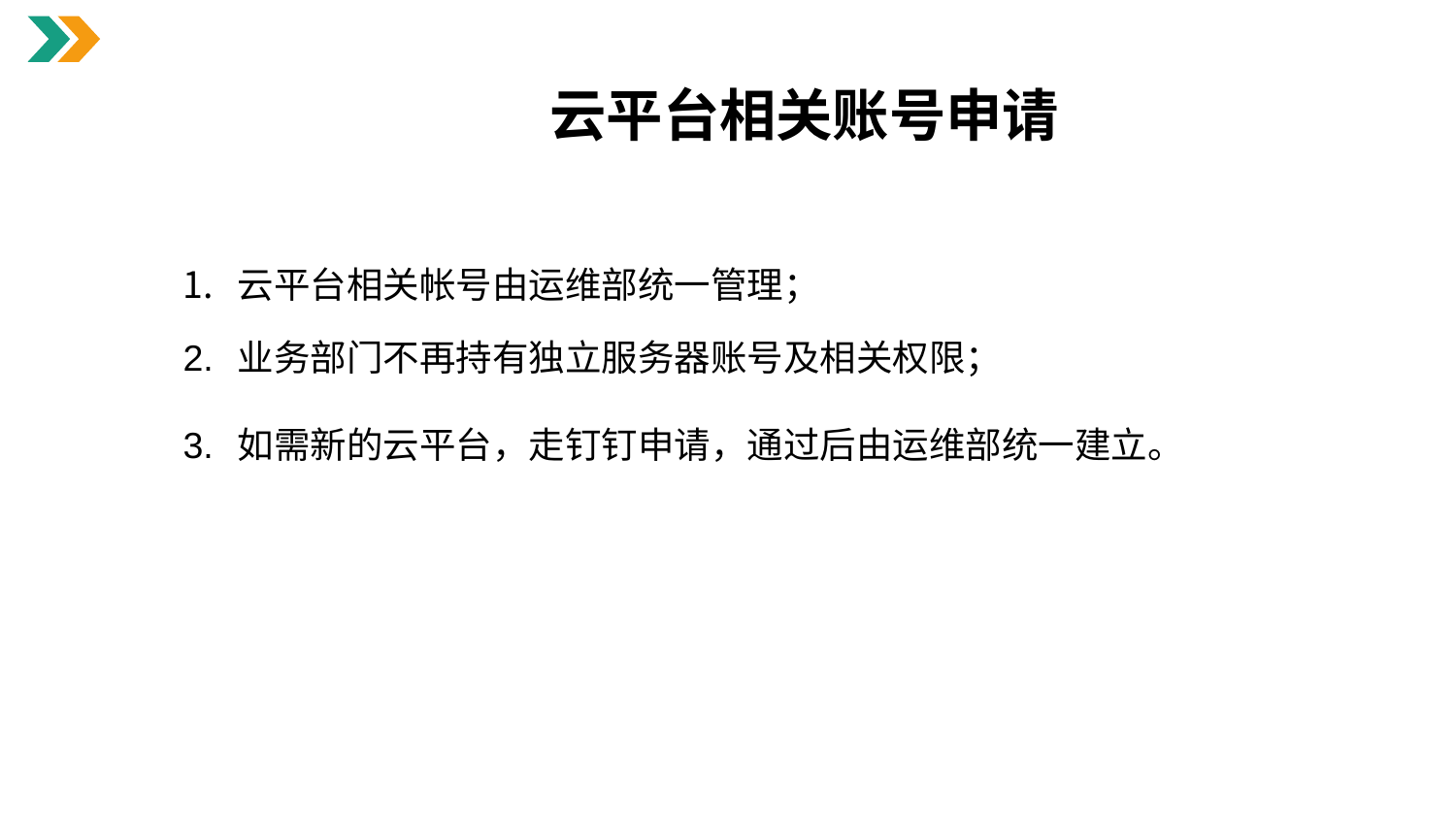

云平台相关账号申请
云平台相关帐号由运维部统一管理；

业务部门不再持有独立服务器账号及相关权限；

如需新的云平台，走钉钉申请，通过后由运维部统一建立。